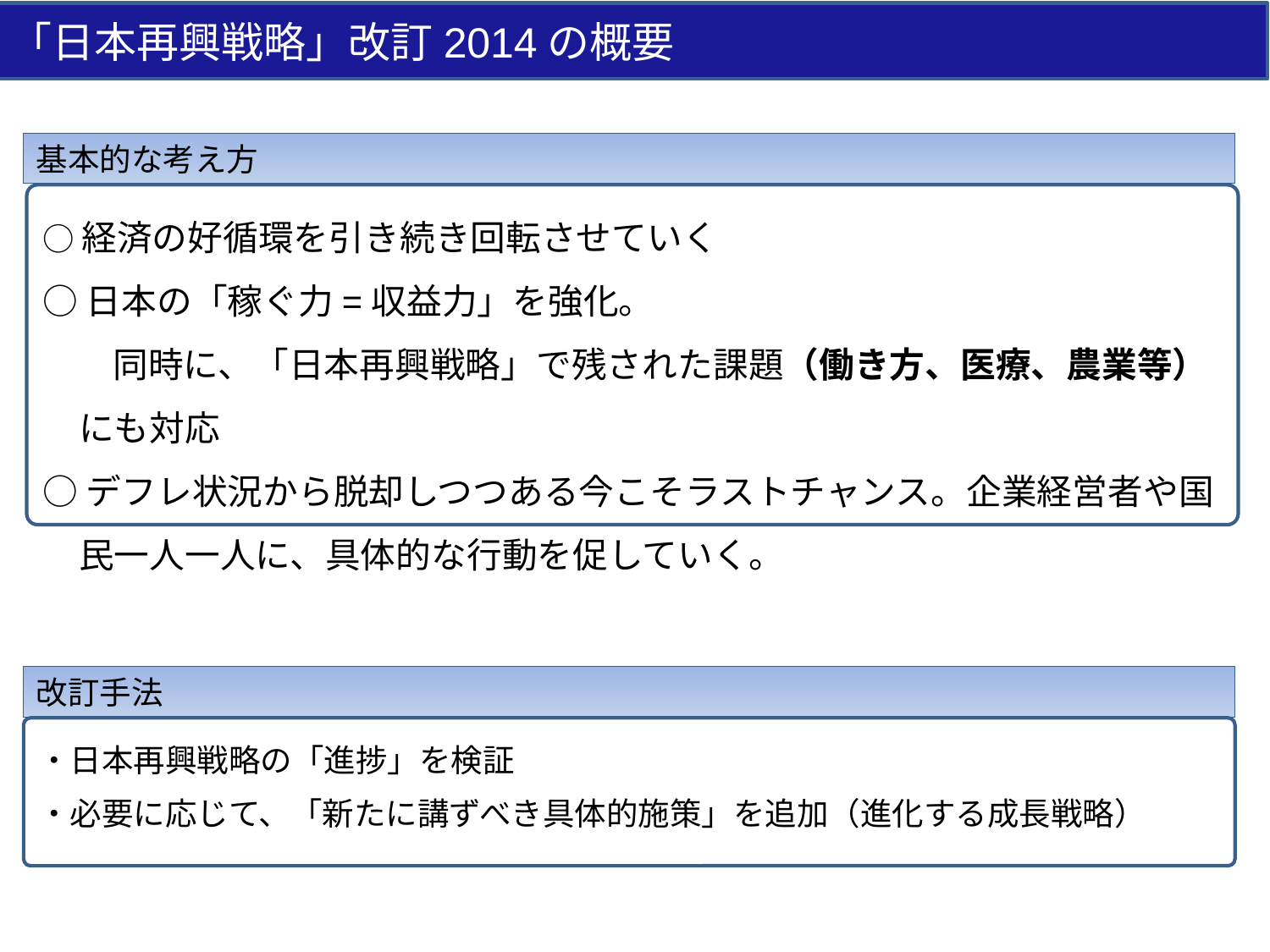

「日本再興戦略」改訂2014の概要
基本的な考え方
○経済の好循環を引き続き回転させていく
○日本の「稼ぐ力=収益力」を強化。
　　同時に、「日本再興戦略」で残された課題（働き方、医療、農業等）にも対応
○デフレ状況から脱却しつつある今こそラストチャンス。企業経営者や国民一人一人に、具体的な行動を促していく。
改訂手法
・日本再興戦略の「進捗」を検証
・必要に応じて、「新たに講ずべき具体的施策」を追加（進化する成長戦略）